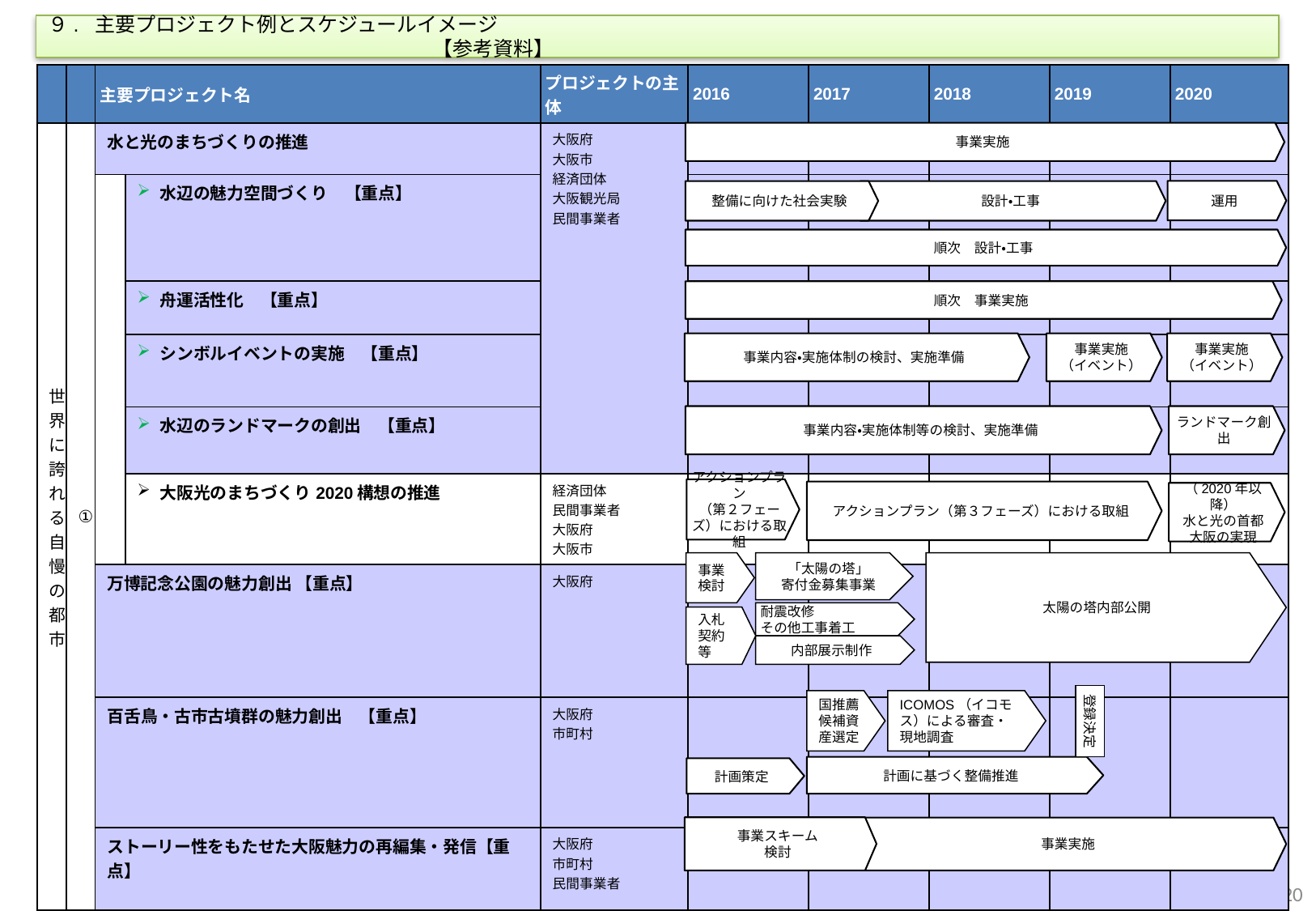

９.  主要プロジェクト例とスケジュールイメージ　　　　　　　　　　　　　　　　　　　　　　　　　　　　　　　　　　　　　　　　　　　　　　　　　　　　　　　　【参考資料】
|  |  | 主要プロジェクト名 |  | プロジェクトの主体 | 2016 | 2017 | 2018 | 2019 | 2020 |
| --- | --- | --- | --- | --- | --- | --- | --- | --- | --- |
| 世界に誇れる自慢の都市 | ① | 水と光のまちづくりの推進 |  | 大阪府 大阪市 経済団体 大阪観光局 民間事業者 |  |  |  |  |  |
|  |  |  | 水辺の魅力空間づくり　【重点】 |  |  |  |  |  |  |
|  |  |  | 舟運活性化　【重点】 |  |  |  |  |  |  |
|  |  |  | シンボルイベントの実施　【重点】 |  |  |  |  |  |  |
|  |  |  | 水辺のランドマークの創出　【重点】 |  |  |  |  |  |  |
|  |  |  | 大阪光のまちづくり2020構想の推進 | 経済団体 民間事業者 大阪府 大阪市 |  |  |  |  |  |
|  |  | 万博記念公園の魅力創出 【重点】 |  | 大阪府 |  |  |  |  |  |
|  |  | 百舌鳥・古市古墳群の魅力創出　【重点】 |  | 大阪府 市町村 |  |  |  |  |  |
|  |  | ストーリー性をもたせた大阪魅力の再編集・発信【重点】 |  | 大阪府 市町村 民間事業者 |  |  |  |  |  |
事業実施
運用
設計・工事
整備に向けた社会実験
順次　設計・工事
順次　事業実施
事業実施
（イベント）
事業実施
（イベント）
事業内容・実施体制の検討、実施準備
ランドマーク創出
事業内容・実施体制等の検討、実施準備
アクションプラン
（第２フェーズ）における取組
アクションプラン（第３フェーズ）における取組
（2020年以降）
水と光の首都
大阪の実現
事業
検討
「太陽の塔」
寄付金募集事業
太陽の塔内部公開
耐震改修
その他工事着工
入札
契約等
内部展示制作
登録決定
国推薦候補資産選定
ICOMOS（イコモス）による審査・
現地調査
計画に基づく整備推進
計画策定
事業スキーム
検討
事業実施
20